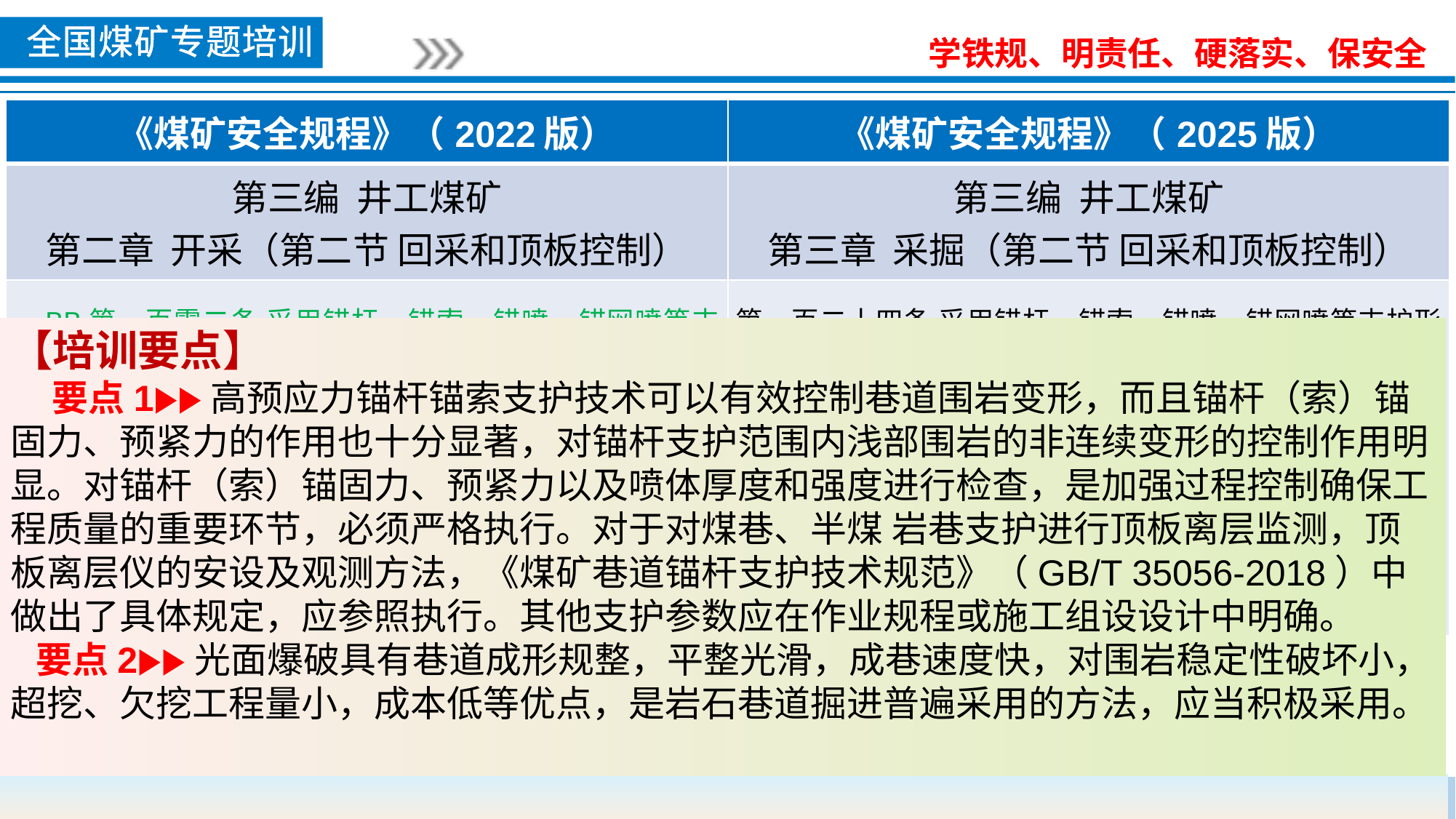

| 《煤矿安全规程》（2022版） | 《煤矿安全规程》（2025版） |
| --- | --- |
| 第三编 井工煤矿 第二章 开采（第二节 回采和顶板控制） | 第三编 井工煤矿 第三章 采掘（第二节 回采和顶板控制） |
| BB第一百零二条 采用锚杆、锚索、锚喷、锚网喷等支护形式时，应当遵守下列规定： （四）遇顶板破碎、淋水，过断层、老空区、高应力区等情况时，应加强支护。 | 第一百二十四条 采用锚杆、锚索、锚喷、锚网喷等支护形式时，应当遵守下列规定： （四）遇顶板破碎、淋水，过断层、老空区、高应力区等情况时，应当加强支护。 （五）永久支护的锚杆、锚索、支架和金属网等，不得用于起吊。 |
【培训要点】
    要点1▶▶高预应力锚杆锚索支护技术可以有效控制巷道围岩变形，而且锚杆（索）锚固力、预紧力的作用也十分显著，对锚杆支护范围内浅部围岩的非连续变形的控制作用明显。对锚杆（索）锚固力、预紧力以及喷体厚度和强度进行检查，是加强过程控制确保工程质量的重要环节，必须严格执行。对于对煤巷、半煤 岩巷支护进行顶板离层监测，顶板离层仪的安设及观测方法，《煤矿巷道锚杆支护技术规范》（GB/T 35056-2018）中做出了具体规定，应参照执行。其他支护参数应在作业规程或施工组设设计中明确。
  要点2▶▶光面爆破具有巷道成形规整，平整光滑，成巷速度快，对围岩稳定性破坏小，超挖、欠挖工程量小，成本低等优点，是岩石巷道掘进普遍采用的方法，应当积极采用。